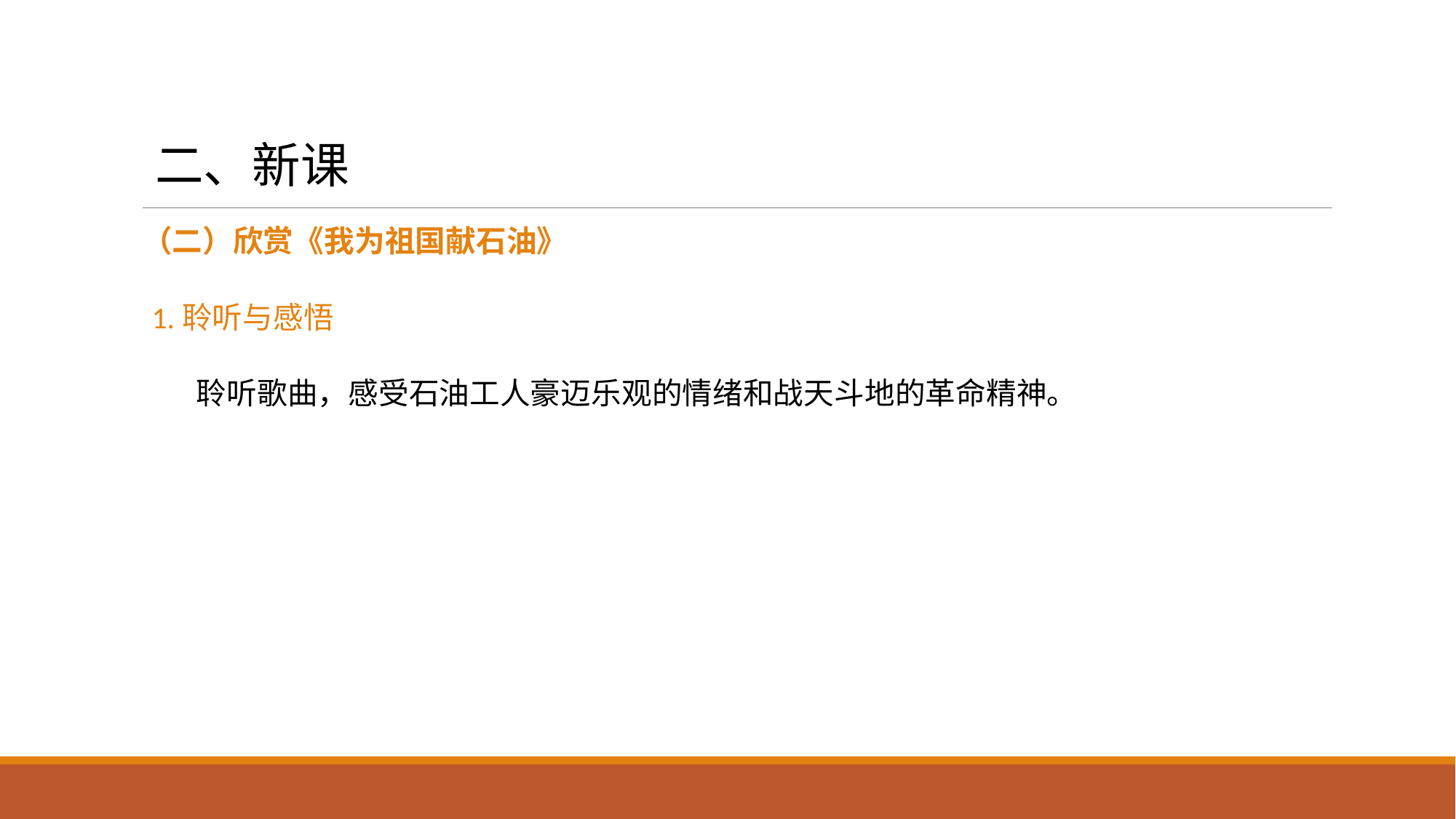

二、新课
（二）欣赏《我为祖国献石油》
   1.聆听与感悟
       聆听歌曲，感受石油工人豪迈乐观的情绪和战天斗地的革命精神。